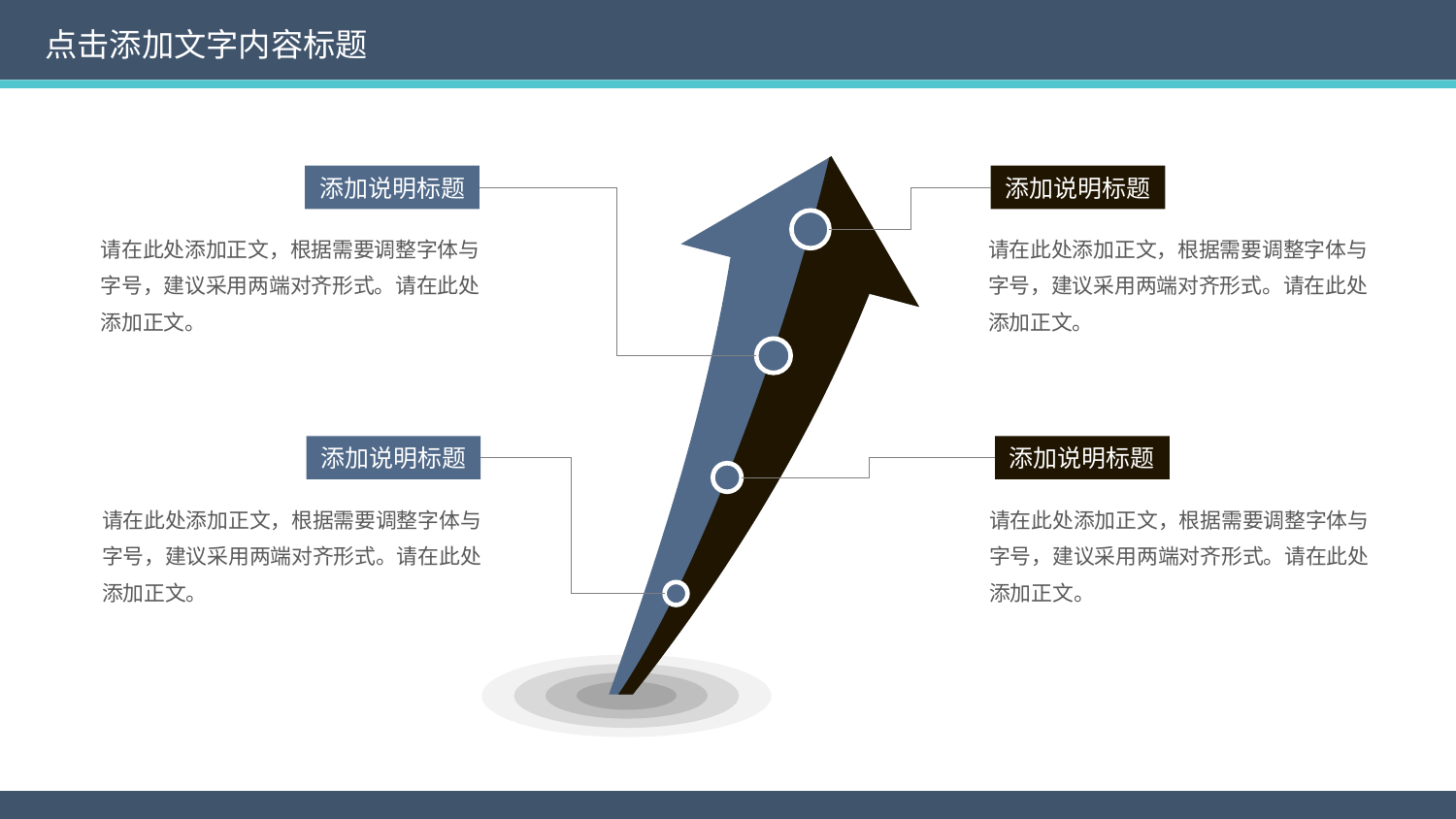

点击添加文字内容标题

添加说明标题
请在此处添加正文，根据需要调整字体与字号，建议采用两端对齐形式。请在此处添加正文。
添加说明标题
请在此处添加正文，根据需要调整字体与字号，建议采用两端对齐形式。请在此处添加正文。

添加说明标题
请在此处添加正文，根据需要调整字体与字号，建议采用两端对齐形式。请在此处添加正文。
添加说明标题
请在此处添加正文，根据需要调整字体与字号，建议采用两端对齐形式。请在此处添加正文。